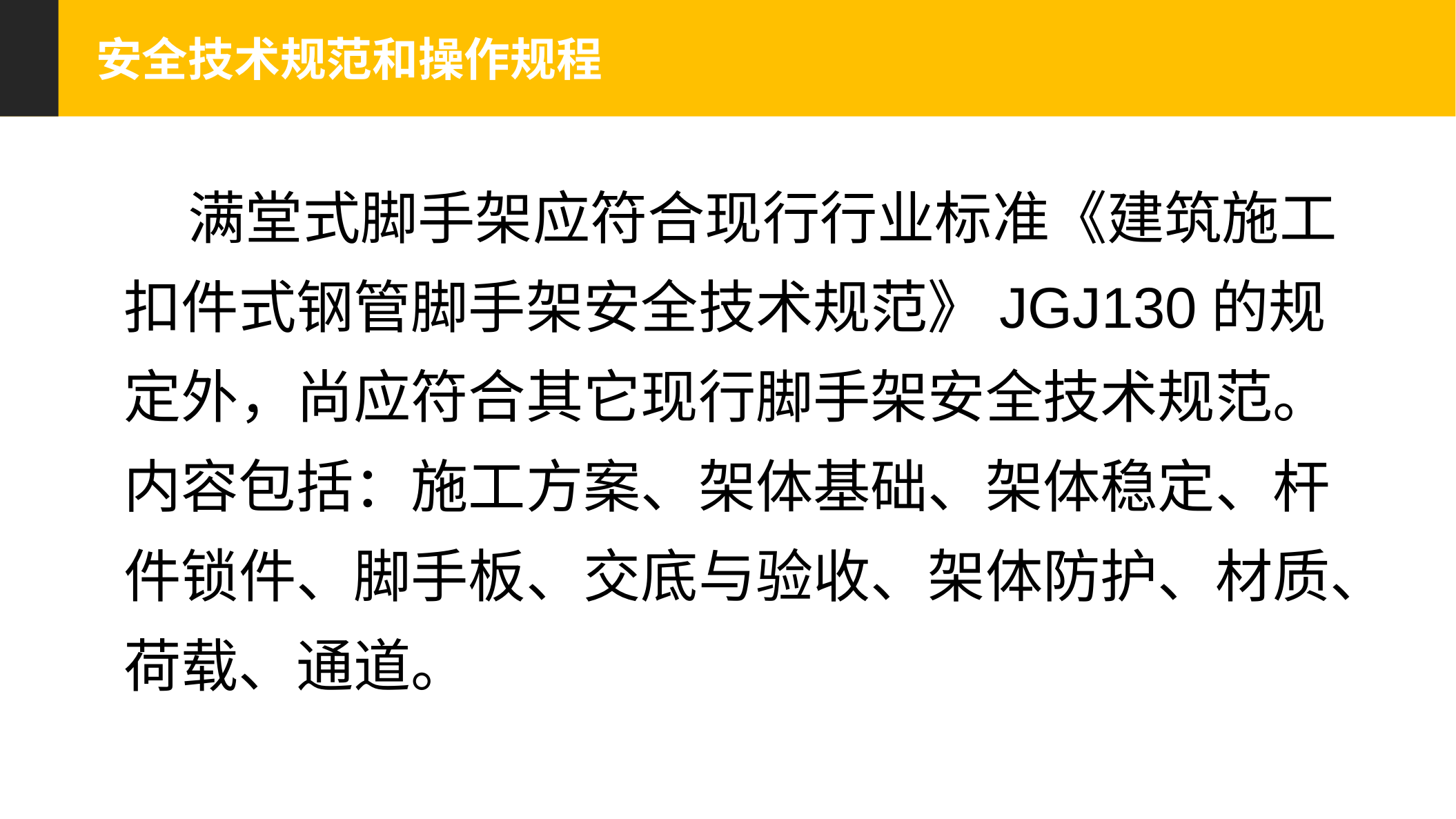

安全技术规范和操作规程
    满堂式脚手架应符合现行行业标准《建筑施工扣件式钢管脚手架安全技术规范》JGJ130的规定外，尚应符合其它现行脚手架安全技术规范。内容包括：施工方案、架体基础、架体稳定、杆件锁件、脚手板、交底与验收、架体防护、材质、荷载、通道。